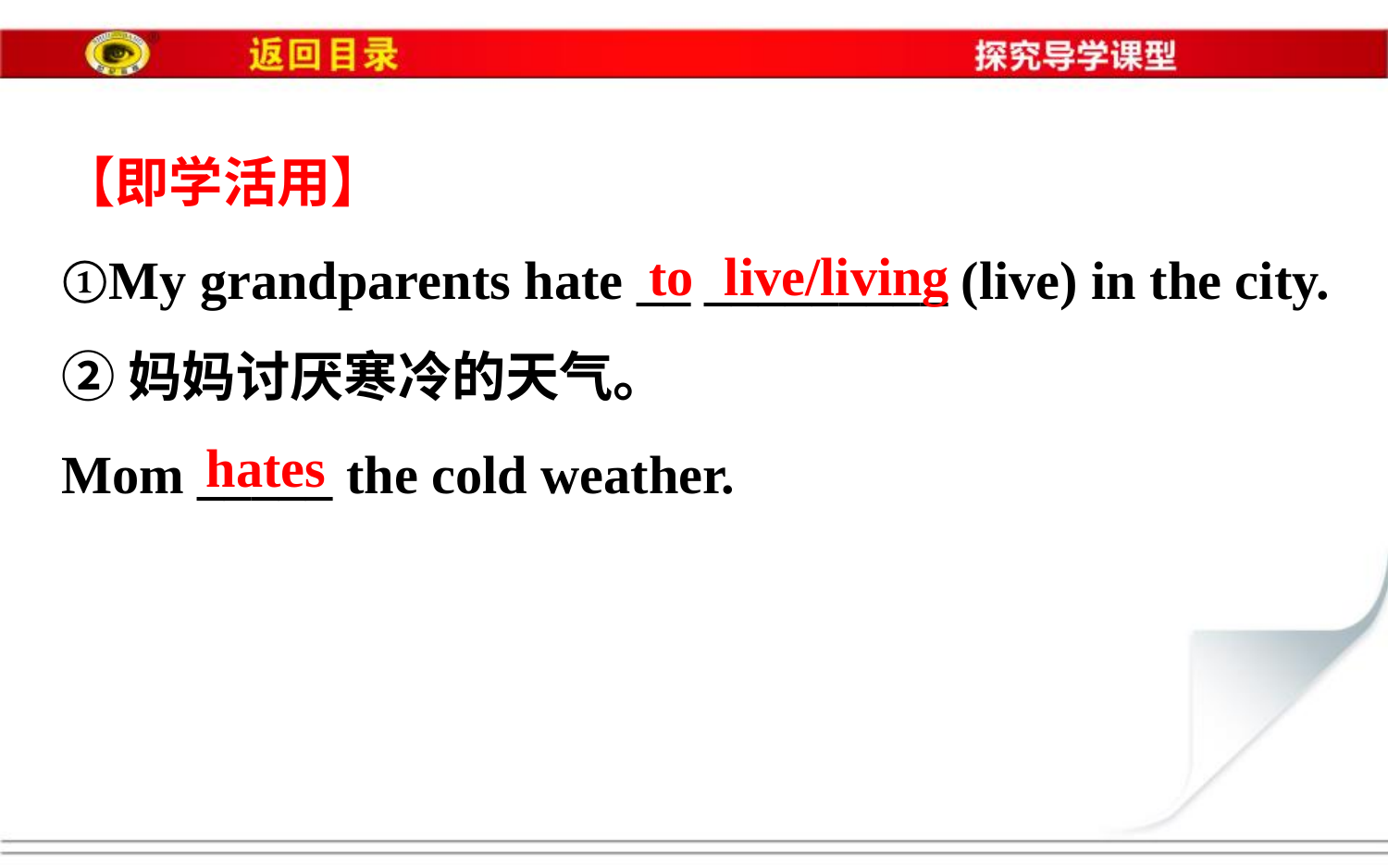

【即学活用】
①My grandparents hate __ _________ (live) in the city.
②妈妈讨厌寒冷的天气。
Mom _____ the cold weather.
to
live/living
hates